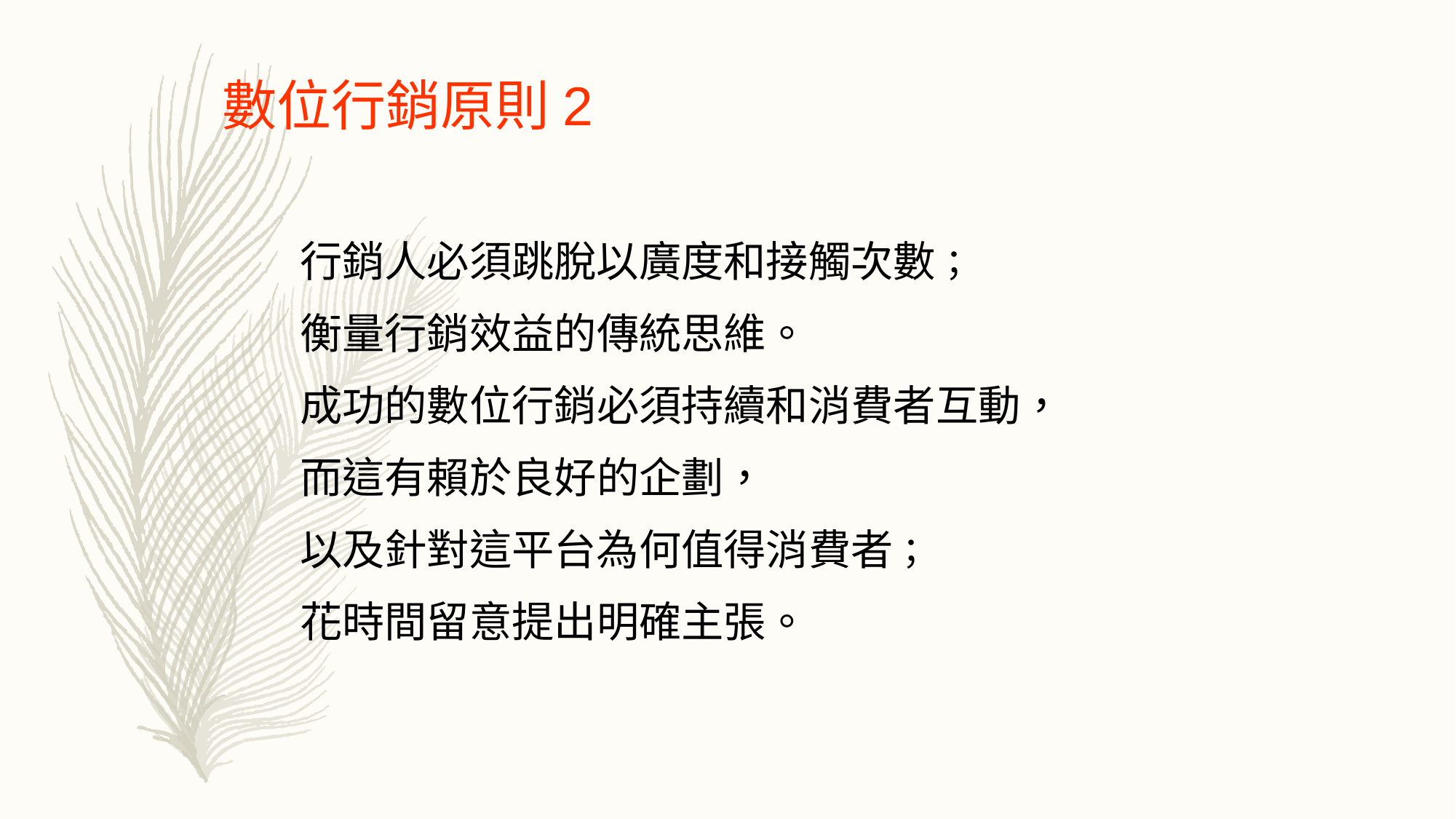

數位行銷原則2
行銷人必須跳脫以廣度和接觸次數；
衡量行銷效益的傳統思維。
成功的數位行銷必須持續和消費者互動，
而這有賴於良好的企劃，
以及針對這平台為何值得消費者；
花時間留意提出明確主張。